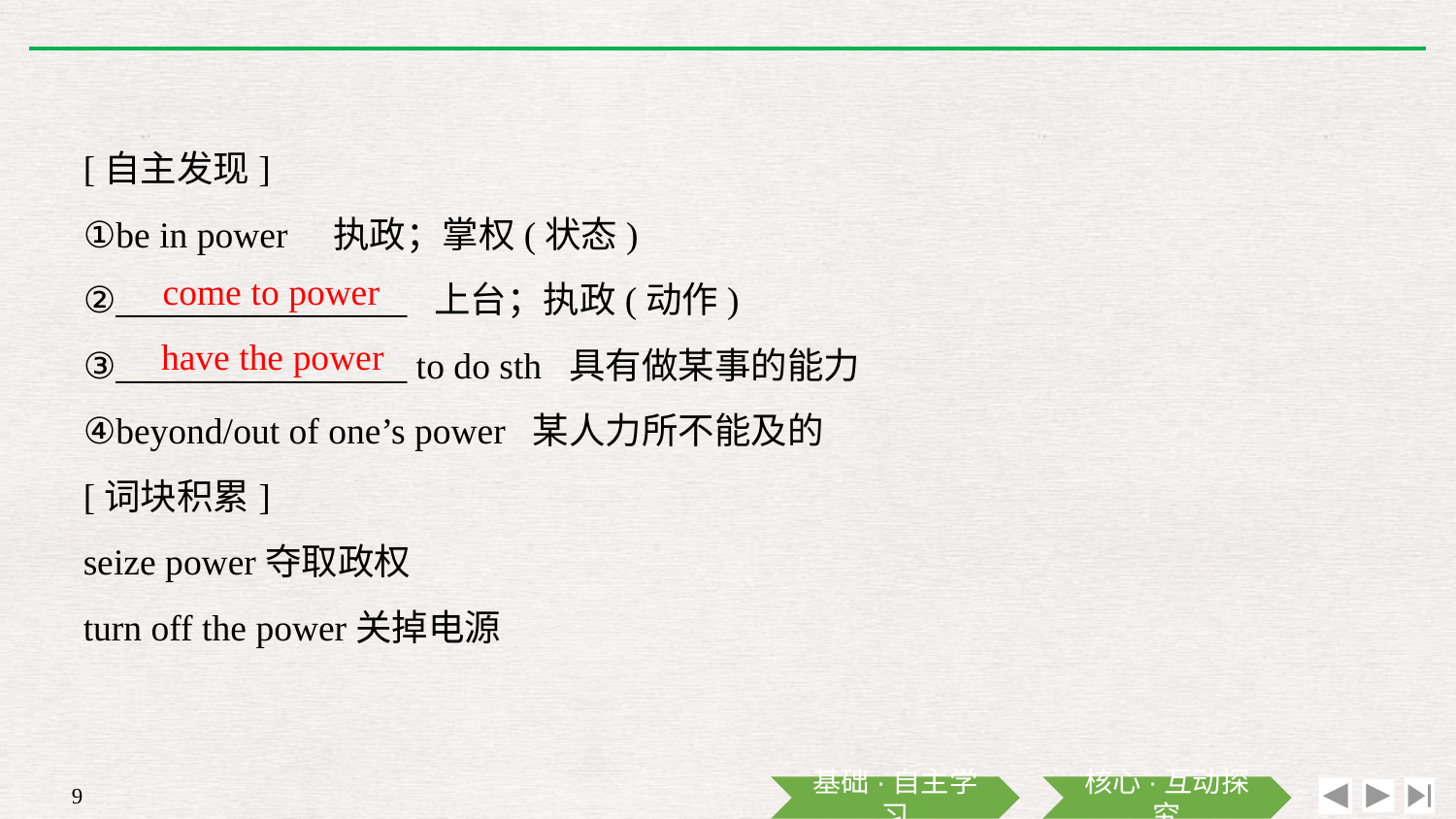

[自主发现]
①be in power　执政；掌权(状态)
②________________  上台；执政(动作)
③________________ to do sth  具有做某事的能力
④beyond/out of one’s power  某人力所不能及的
[词块积累]
seize power夺取政权
turn off the power关掉电源
come to power
have the power